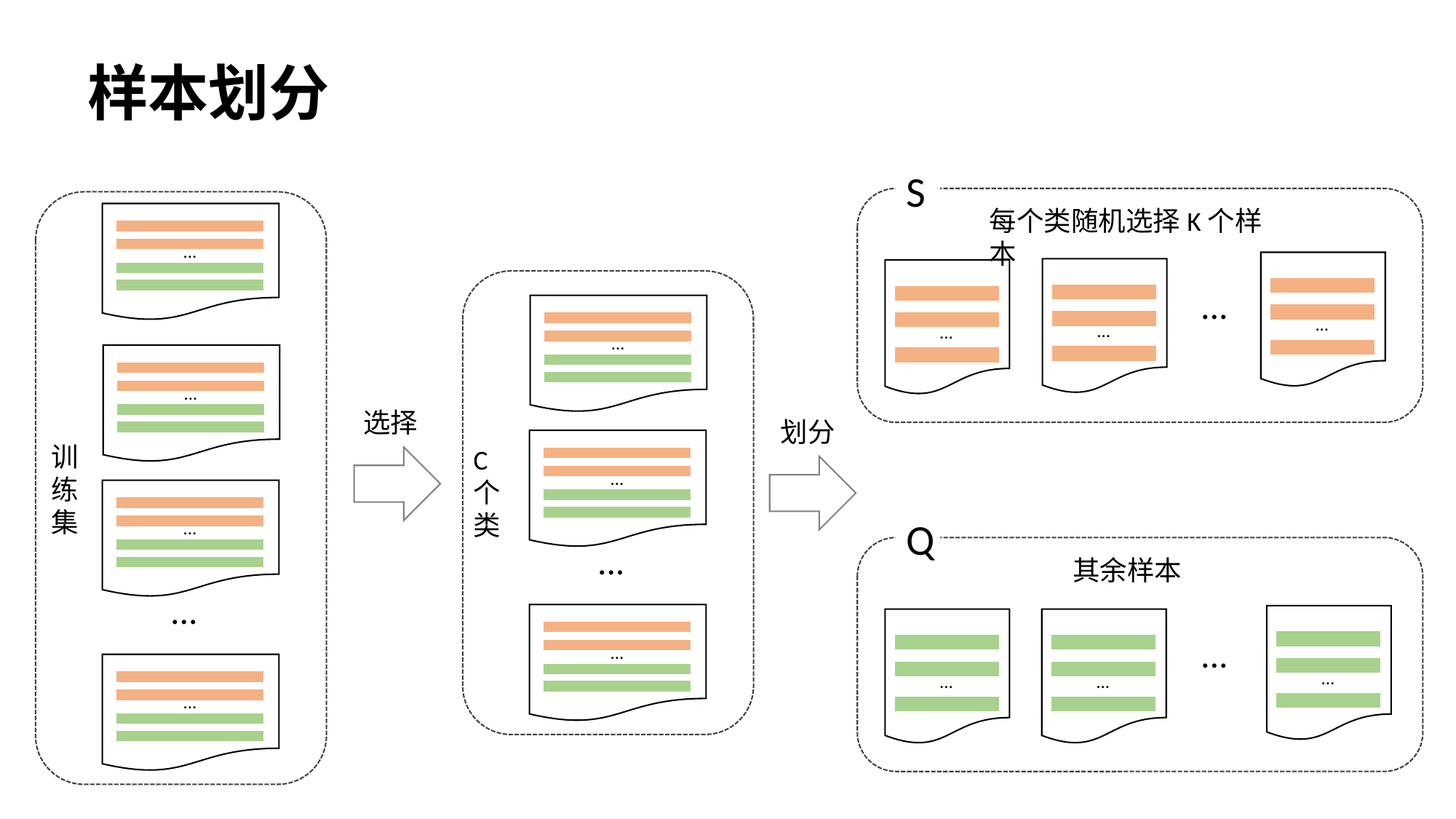

样本划分
S

...

...

...

...
每个类随机选择K个样本

...

...

...

...

...

训练集

...

...

...

...

C个类
选择

划分

Q

其余样本

...

...

...

...